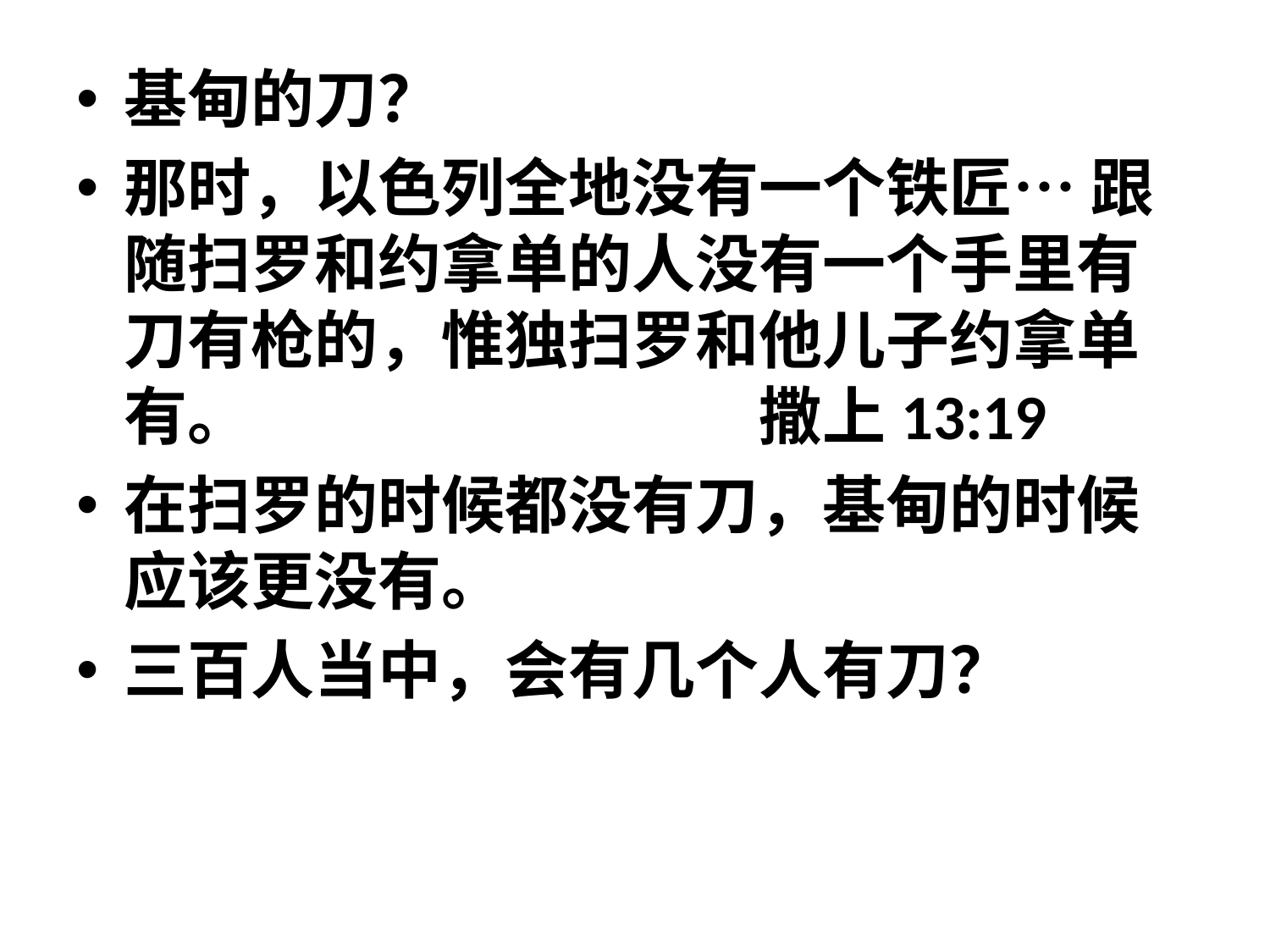

基甸的刀？
那时，以色列全地没有一个铁匠… 跟随扫罗和约拿单的人没有一个手里有刀有枪的，惟独扫罗和他儿子约拿单有。				撒上13:19
在扫罗的时候都没有刀，基甸的时候应该更没有。
三百人当中，会有几个人有刀？